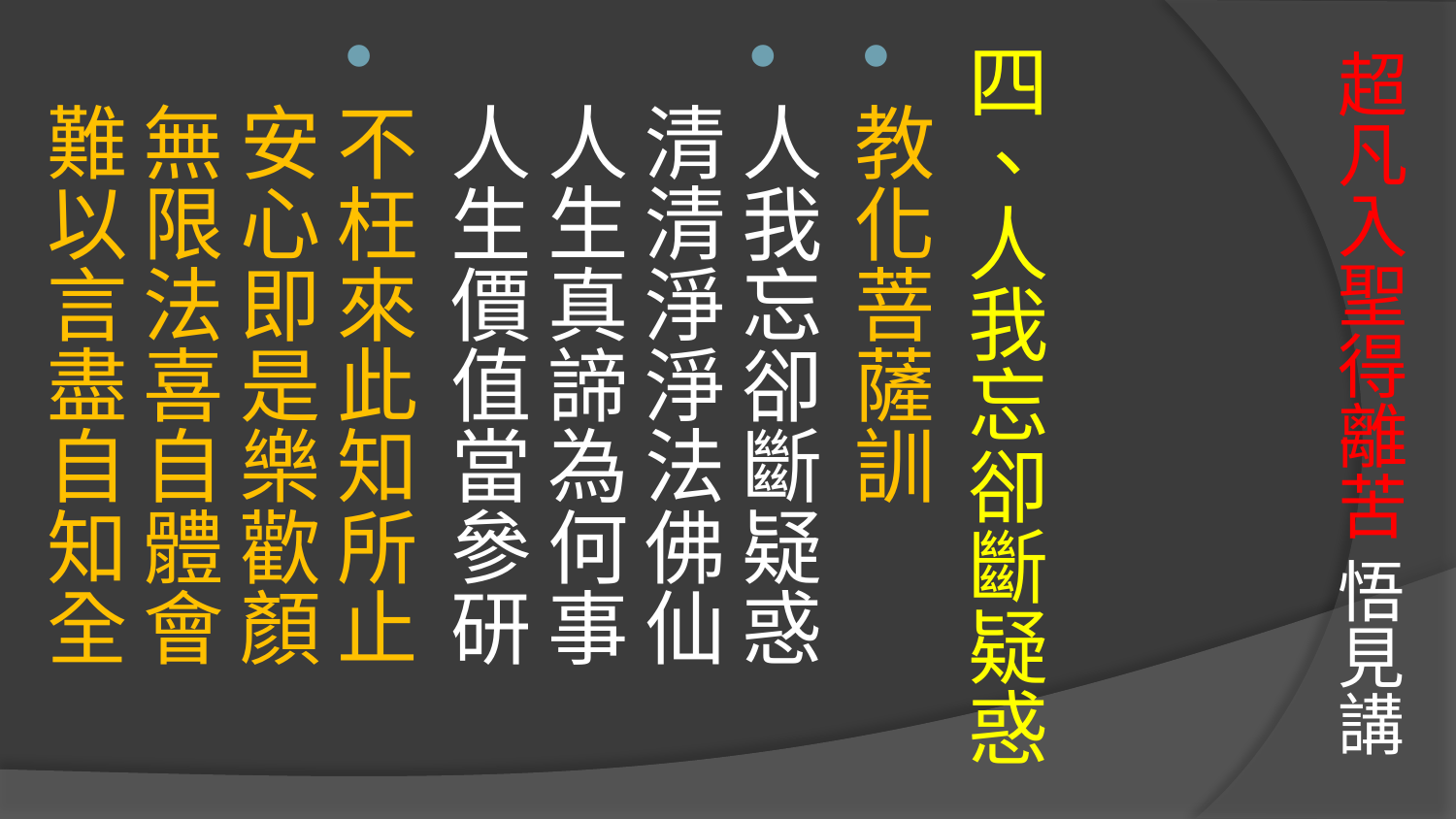

# 超凡入聖得離苦 悟見講
四、人我忘卻斷疑惑
教化菩薩訓
人我忘卻斷疑惑　清清淨淨法佛仙
人生真諦為何事　人生價值當參研
不枉來此知所止　安心即是樂歡顏
無限法喜自體會　難以言盡自知全